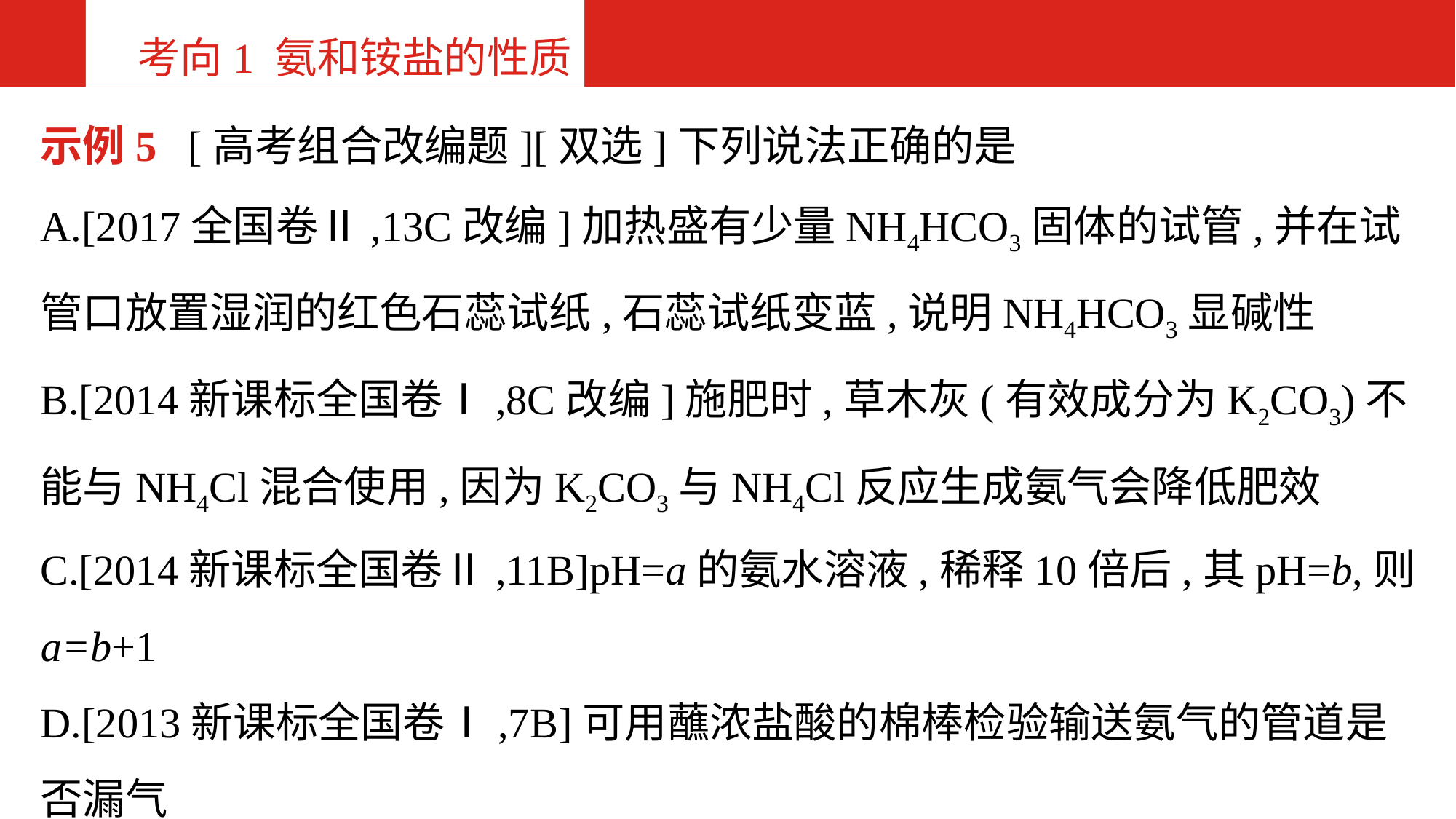

考向1 氨和铵盐的性质

示例5   [高考组合改编题][双选]下列说法正确的是
A.[2017全国卷Ⅱ,13C改编]加热盛有少量NH4HCO3固体的试管,并在试管口放置湿润的红色石蕊试纸,石蕊试纸变蓝,说明NH4HCO3显碱性
B.[2014新课标全国卷Ⅰ,8C改编]施肥时,草木灰(有效成分为K2CO3)不能与NH4Cl混合使用,因为K2CO3与NH4Cl反应生成氨气会降低肥效
C.[2014新课标全国卷Ⅱ,11B]pH=a的氨水溶液,稀释10倍后,其pH=b,则a=b+1
D.[2013新课标全国卷Ⅰ,7B]可用蘸浓盐酸的棉棒检验输送氨气的管道是否漏气